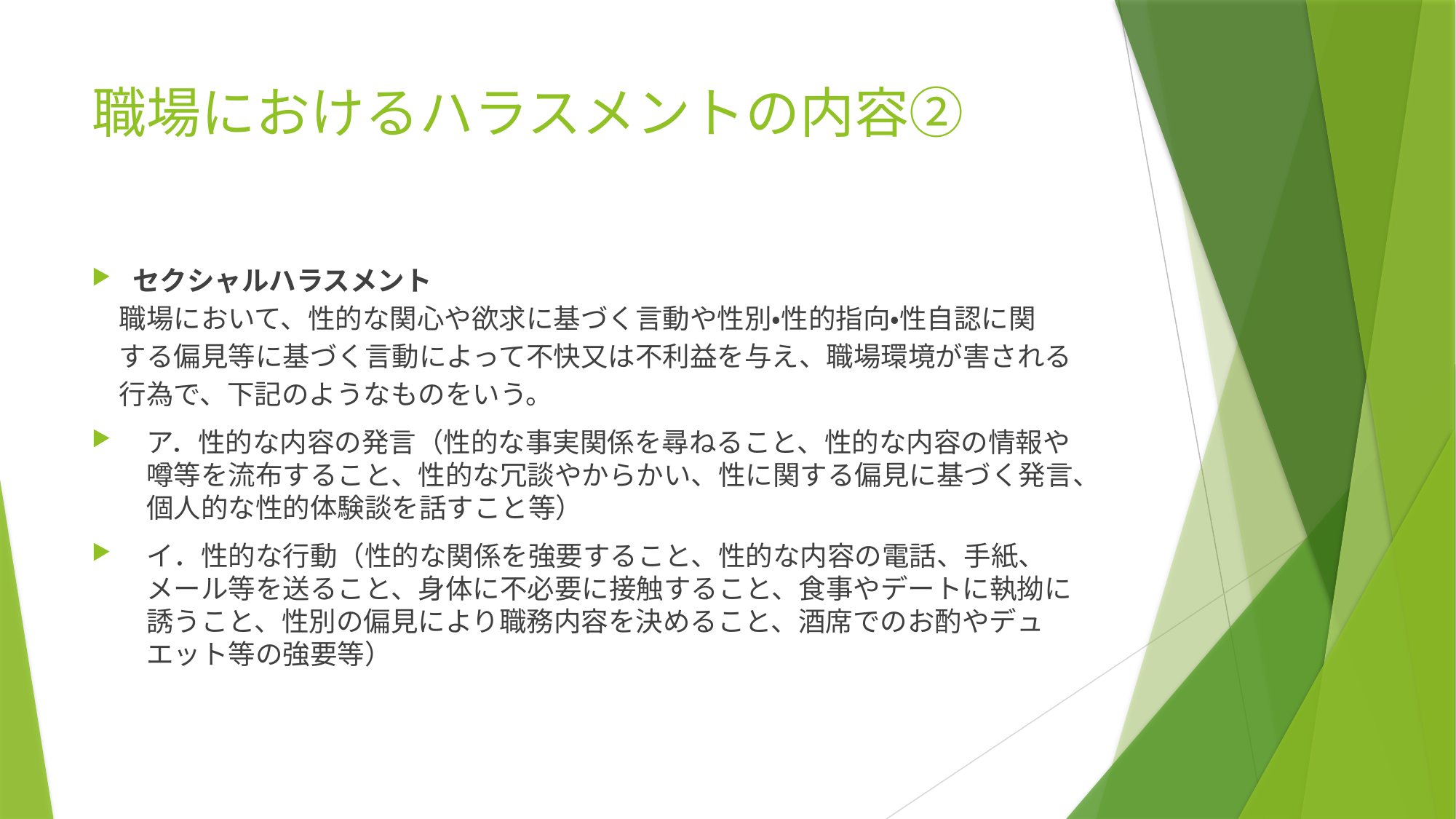

# 職場におけるハラスメントの内容②
セクシャルハラスメント
　職場において、性的な関心や欲求に基づく言動や性別・性的指向・性自認に関
　する偏見等に基づく言動によって不快又は不利益を与え、職場環境が害される
　行為で、下記のようなものをいう。
ア．性的な内容の発言（性的な事実関係を尋ねること、性的な内容の情報や噂等を流布すること、性的な冗談やからかい、性に関する偏見に基づく発言、個人的な性的体験談を話すこと等）
イ．性的な行動（性的な関係を強要すること、性的な内容の電話、手紙、メール等を送ること、身体に不必要に接触すること、食事やデートに執拗に誘うこと、性別の偏見により職務内容を決めること、酒席でのお酌やデュエット等の強要等）